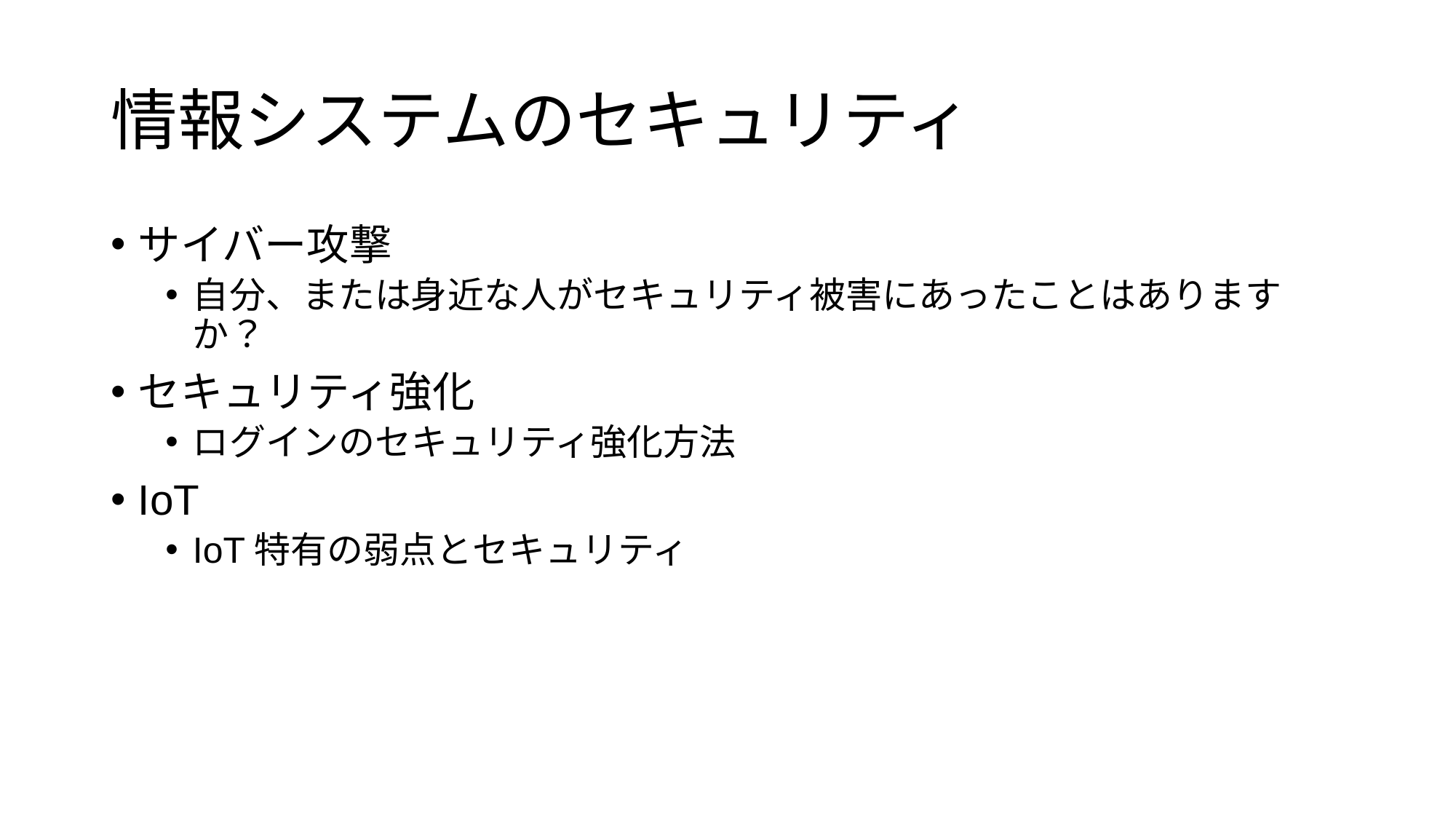

# 情報システムのセキュリティ
サイバー攻撃
自分、または身近な人がセキュリティ被害にあったことはありますか？
セキュリティ強化
ログインのセキュリティ強化方法
IoT
IoT特有の弱点とセキュリティ